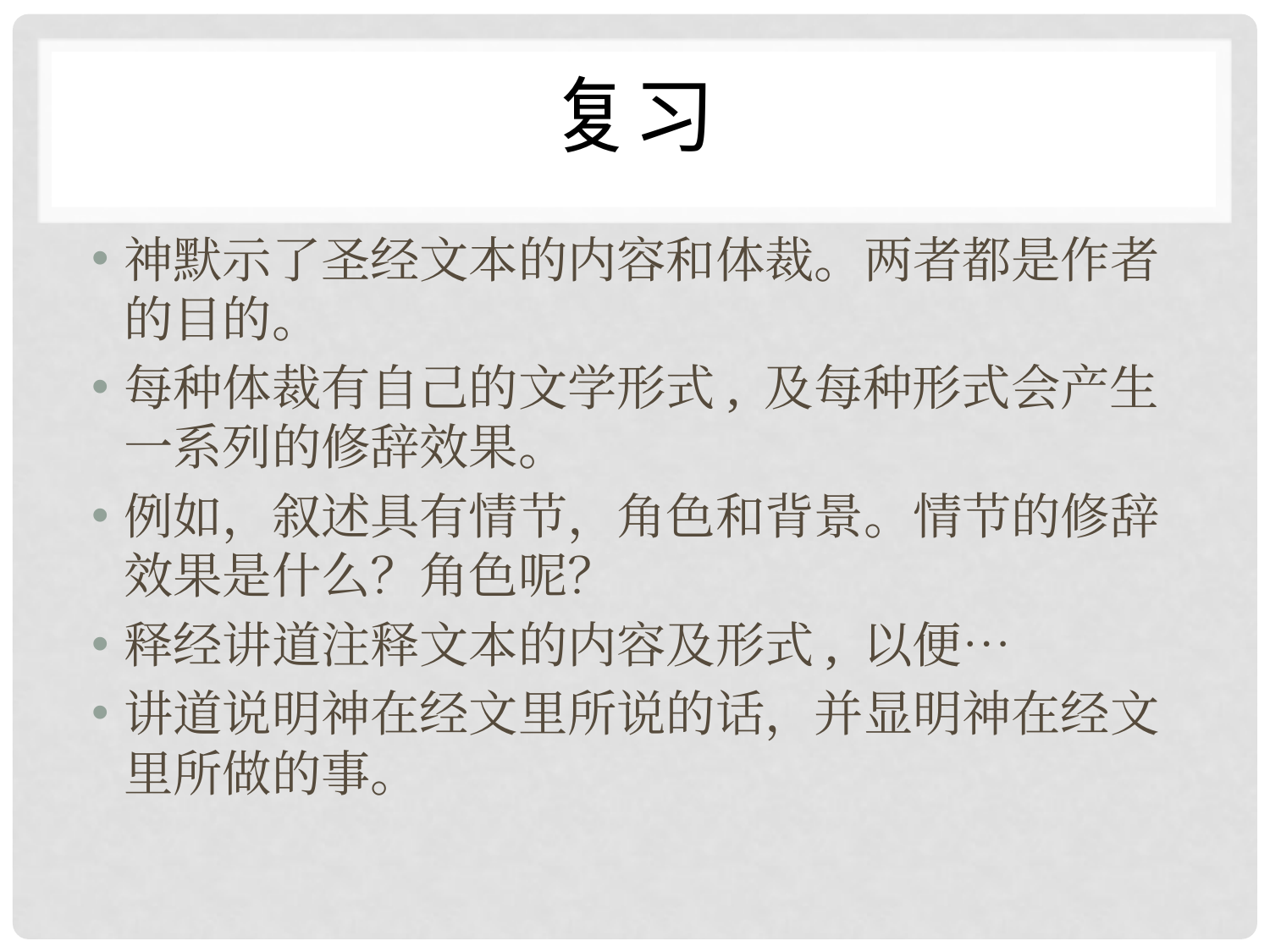

# 复习
神默示了圣经文本的内容和体裁。两者都是作者的目的。
每种体裁有自己的文学形式, 及每种形式会产生一系列的修辞效果。
例如，叙述具有情节，角色和背景。情节的修辞效果是什么？角色呢？
释经讲道注释文本的内容及形式, 以便…
讲道说明神在经文里所说的话，并显明神在经文里所做的事。